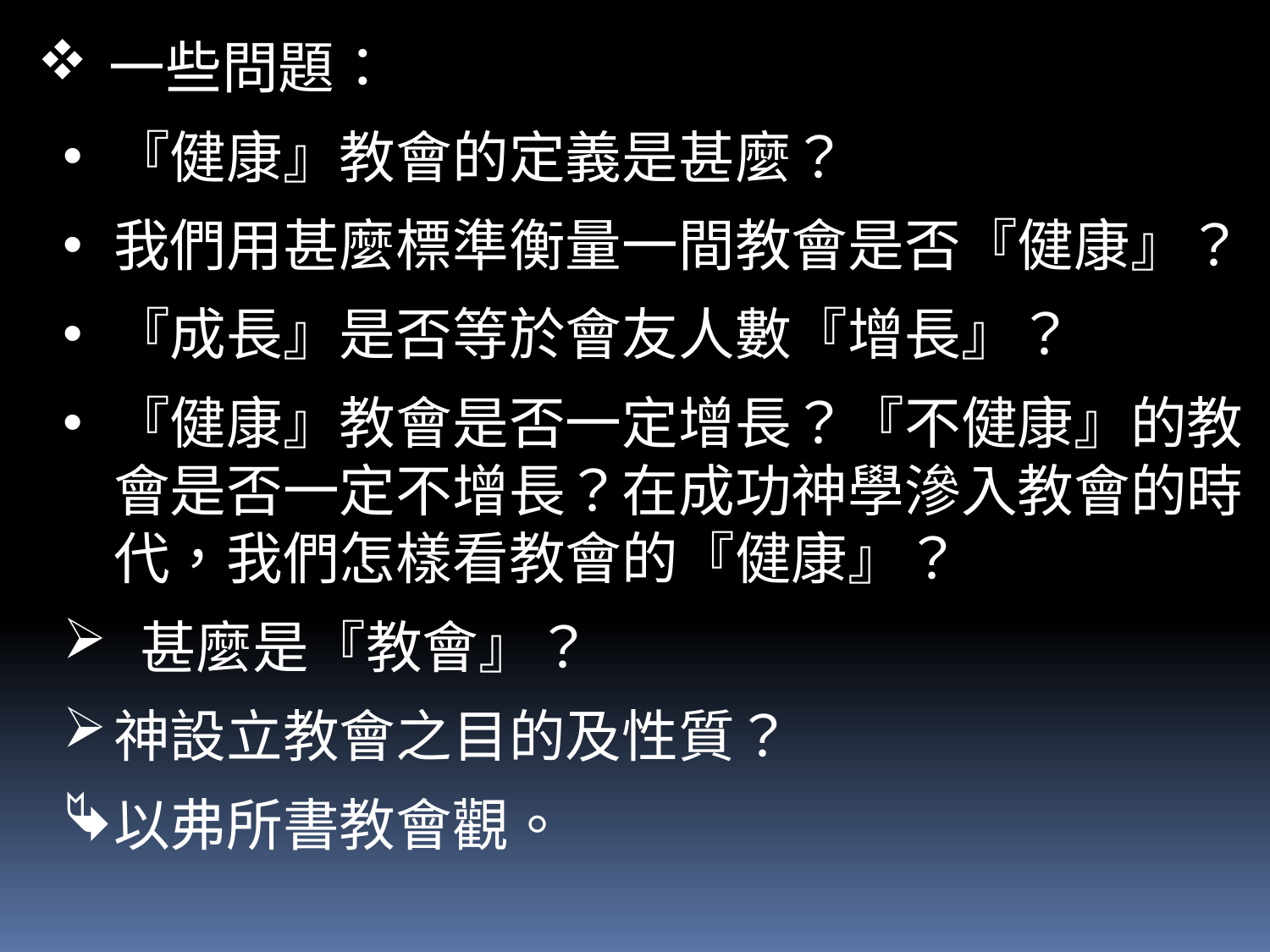

一些問題：
『健康』教會的定義是甚麼？
我們用甚麼標準衡量一間教會是否『健康』？
『成長』是否等於會友人數『增長』？
『健康』教會是否一定增長？『不健康』的教會是否一定不增長？在成功神學滲入教會的時代，我們怎樣看教會的『健康』？
 甚麼是『教會』？
神設立教會之目的及性質？
以弗所書教會觀。